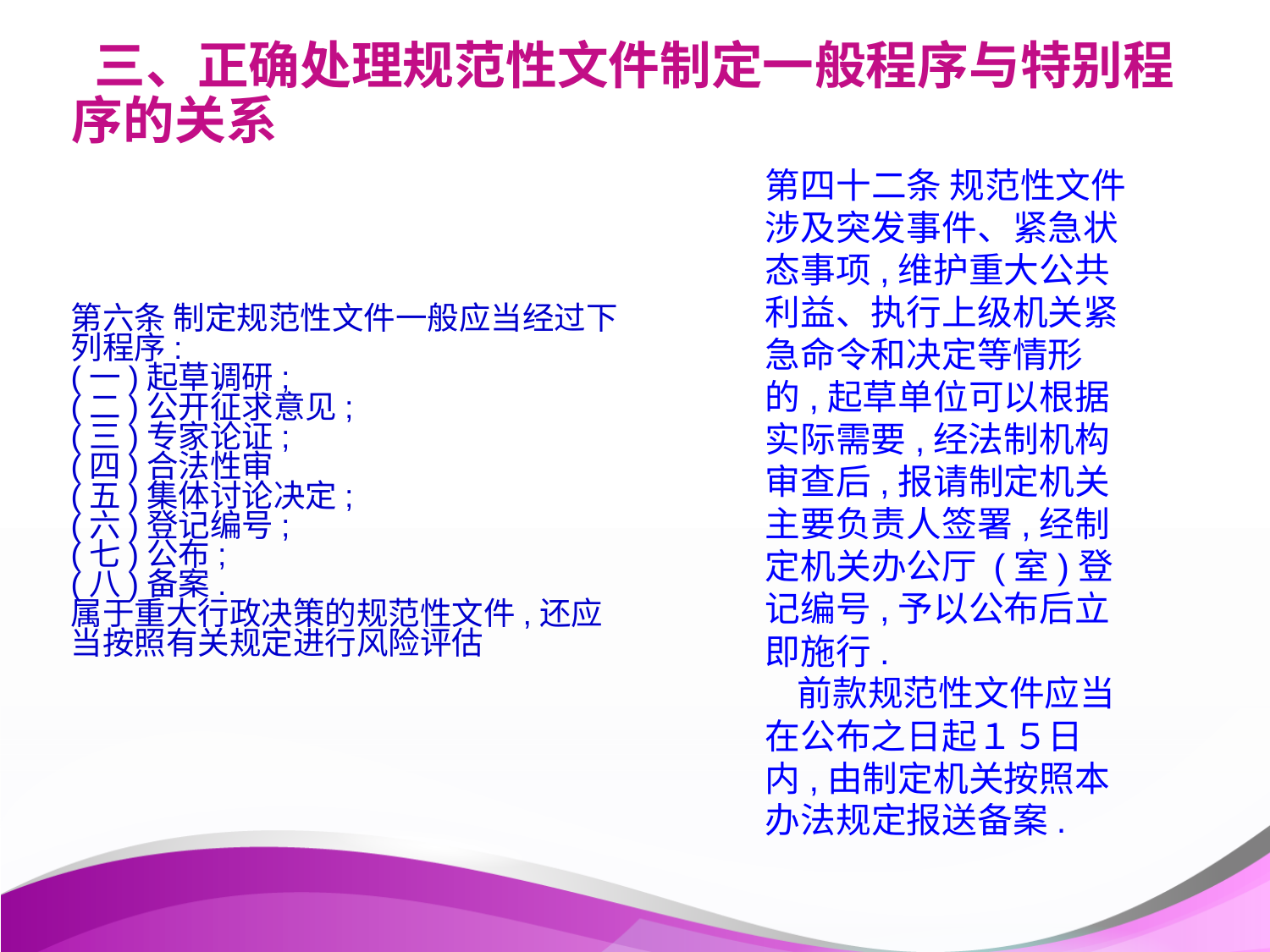

# 三、正确处理规范性文件制定一般程序与特别程序的关系
第四十二条 规范性文件涉及突发事件、紧急状态事项,维护重大公共利益、执行上级机关紧急命令和决定等情形的,起草单位可以根据实际需要,经法制机构审查后,报请制定机关主要负责人签署,经制定机关办公厅 (室)登记编号,予以公布后立即施行.
   前款规范性文件应当在公布之日起１５日内,由制定机关按照本办法规定报送备案.
第六条 制定规范性文件一般应当经过下列程序:
(一)起草调研;
(二)公开征求意见;
(三)专家论证;
(四)合法性审
(五)集体讨论决定;
(六)登记编号;
(七)公布;
(八)备案.
属于重大行政决策的规范性文件,还应当按照有关规定进行风险评估